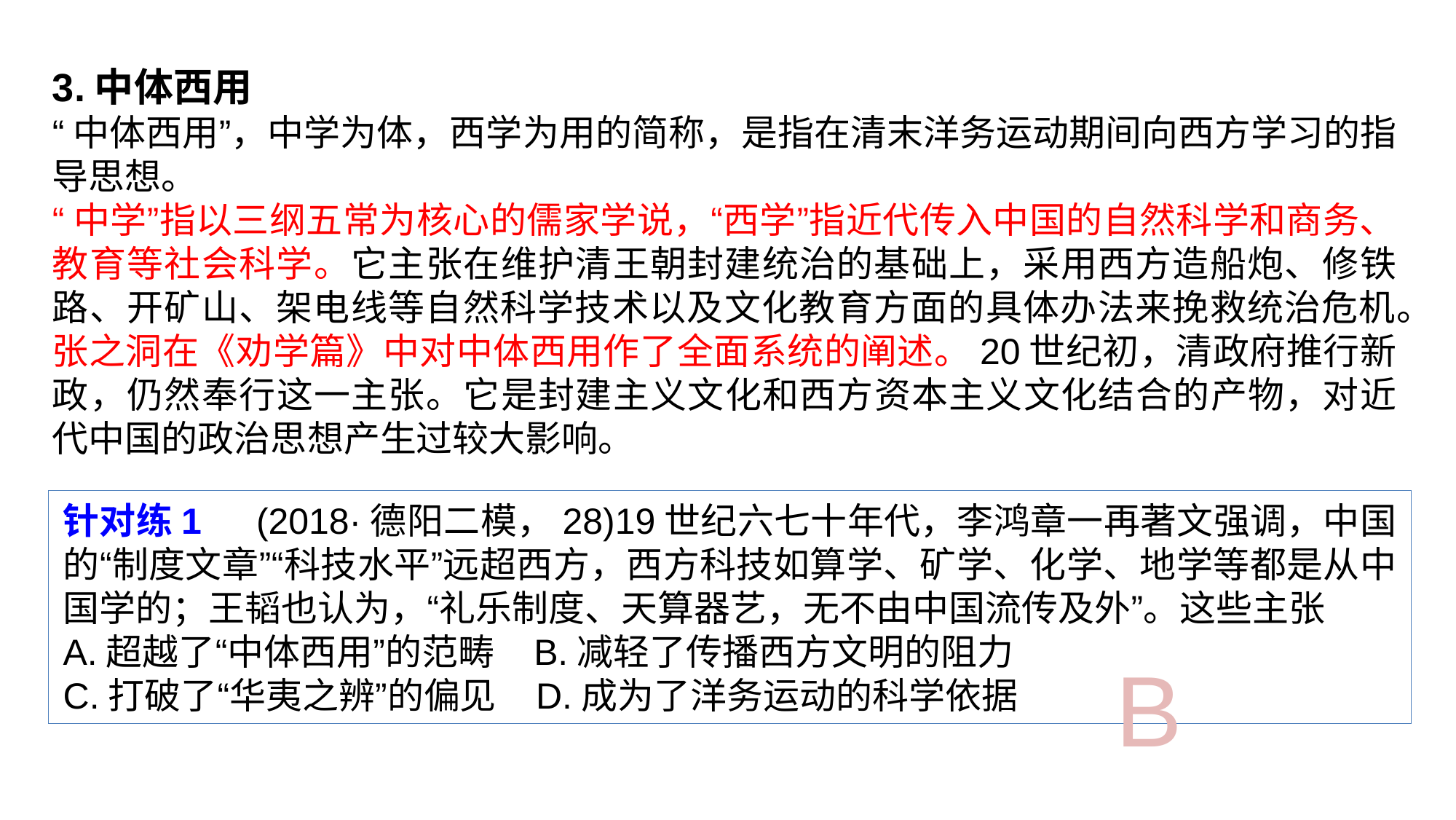

3.中体西用
“中体西用”，中学为体，西学为用的简称，是指在清末洋务运动期间向西方学习的指导思想。
“中学”指以三纲五常为核心的儒家学说，“西学”指近代传入中国的自然科学和商务、教育等社会科学。它主张在维护清王朝封建统治的基础上，采用西方造船炮、修铁路、开矿山、架电线等自然科学技术以及文化教育方面的具体办法来挽救统治危机。张之洞在《劝学篇》中对中体西用作了全面系统的阐述。20世纪初，清政府推行新政，仍然奉行这一主张。它是封建主义文化和西方资本主义文化结合的产物，对近代中国的政治思想产生过较大影响。
针对练1　(2018·德阳二模，28)19世纪六七十年代，李鸿章一再著文强调，中国的“制度文章”“科技水平”远超西方，西方科技如算学、矿学、化学、地学等都是从中国学的；王韬也认为，“礼乐制度、天算器艺，无不由中国流传及外”。这些主张
A.超越了“中体西用”的范畴   B.减轻了传播西方文明的阻力
C.打破了“华夷之辨”的偏见   D.成为了洋务运动的科学依据
B